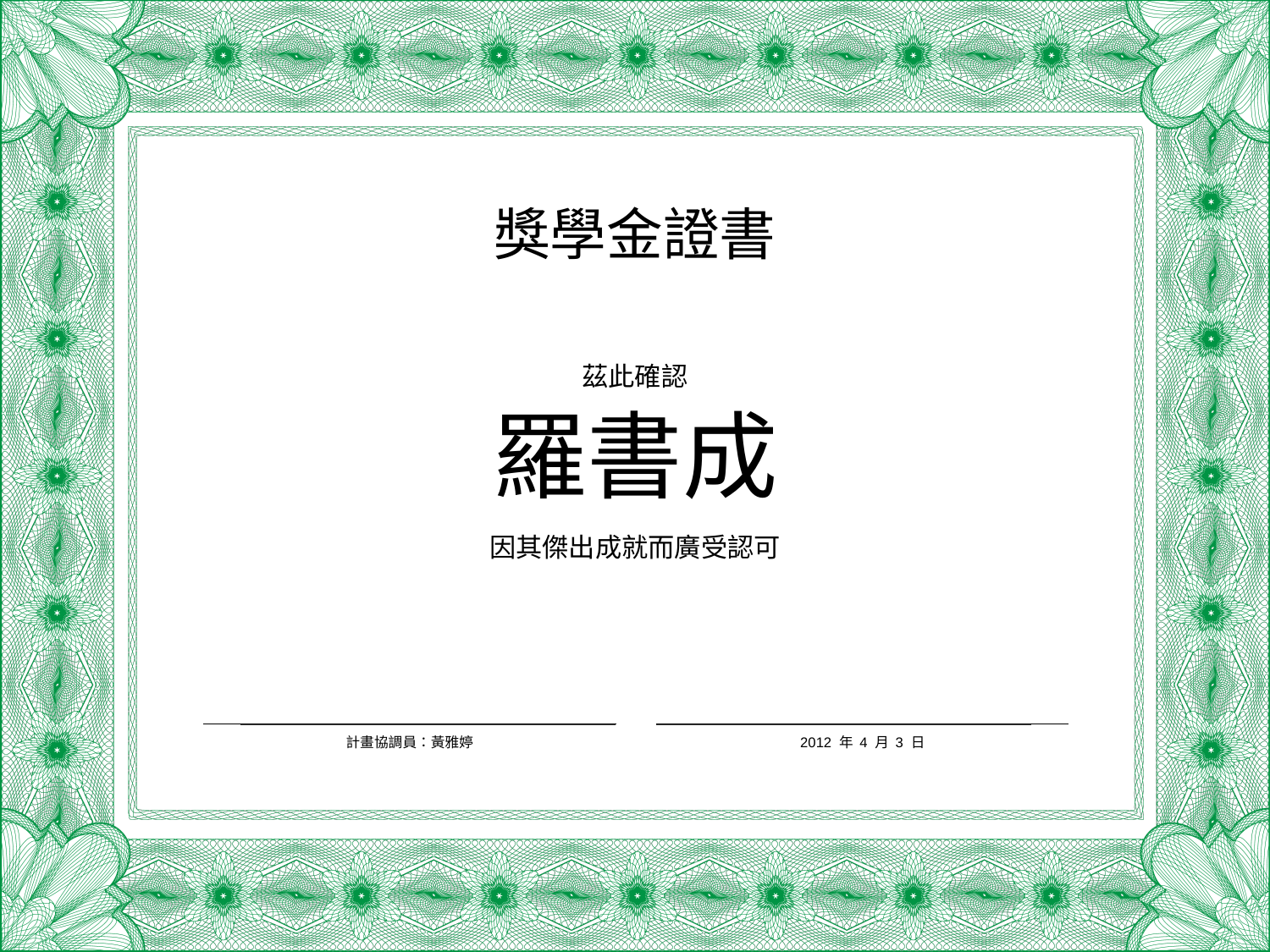

獎學金證書
茲此確認
羅書成
因其傑出成就而廣受認可
計畫協調員：黃雅婷
2012 年 4 月 3 日